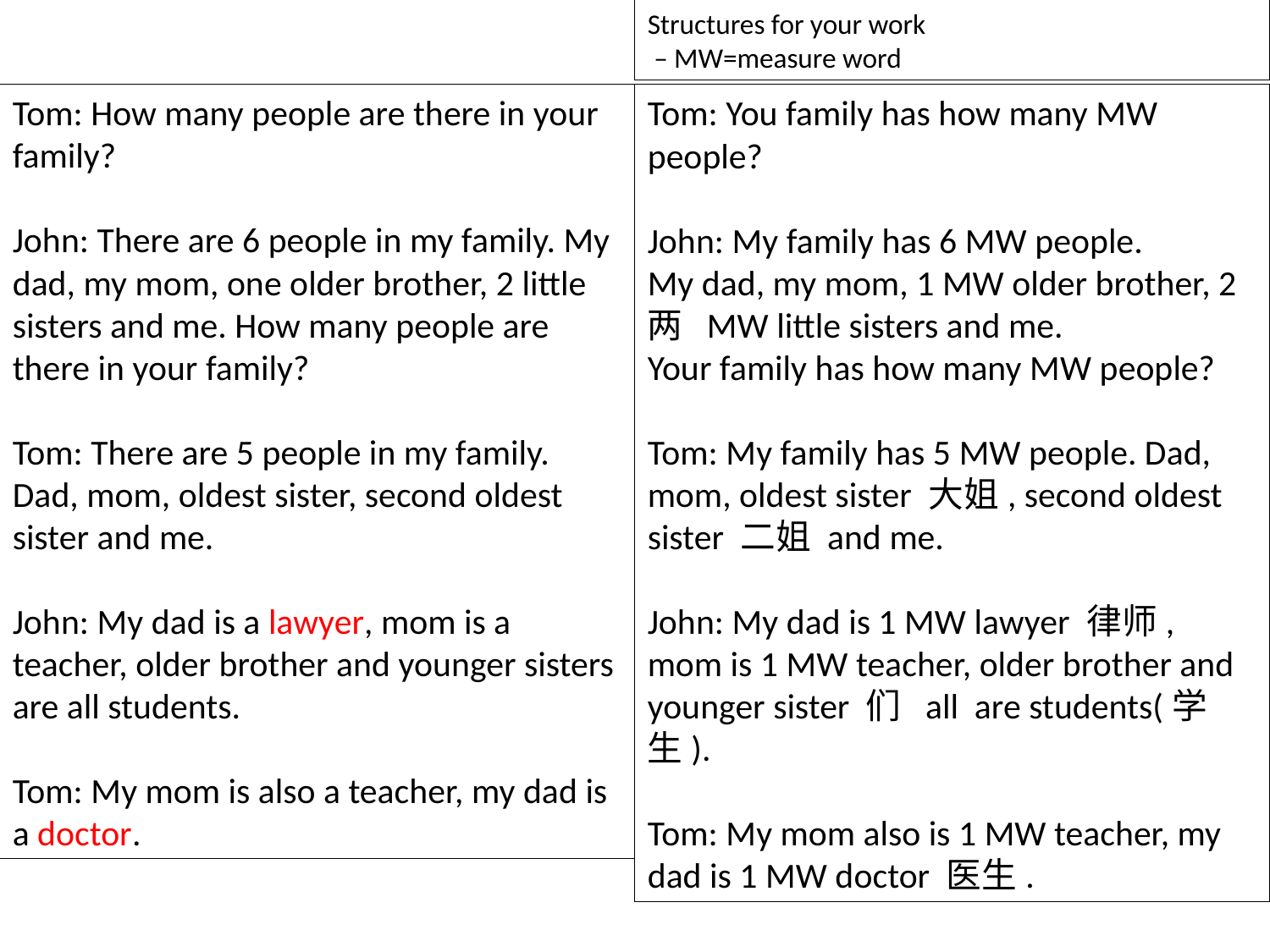

Structures for your work
 – MW=measure word
Tom: How many people are there in your family?

John: There are 6 people in my family. My dad, my mom, one older brother, 2 little sisters and me. How many people are there in your family?

Tom: There are 5 people in my family. Dad, mom, oldest sister, second oldest sister and me.

John: My dad is a lawyer, mom is a teacher, older brother and younger sisters are all students.

Tom: My mom is also a teacher, my dad is a doctor.
Tom: You family has how many MW people?

John: My family has 6 MW people.
My dad, my mom, 1 MW older brother, 2两  MW little sisters and me.
Your family has how many MW people?

Tom: My family has 5 MW people. Dad, mom, oldest sister 大姐, second oldest sister 二姐 and me.

John: My dad is 1 MW lawyer 律师, mom is 1 MW teacher, older brother and younger sister 们  all  are students(学生).

Tom: My mom also is 1 MW teacher, my dad is 1 MW doctor 医生.